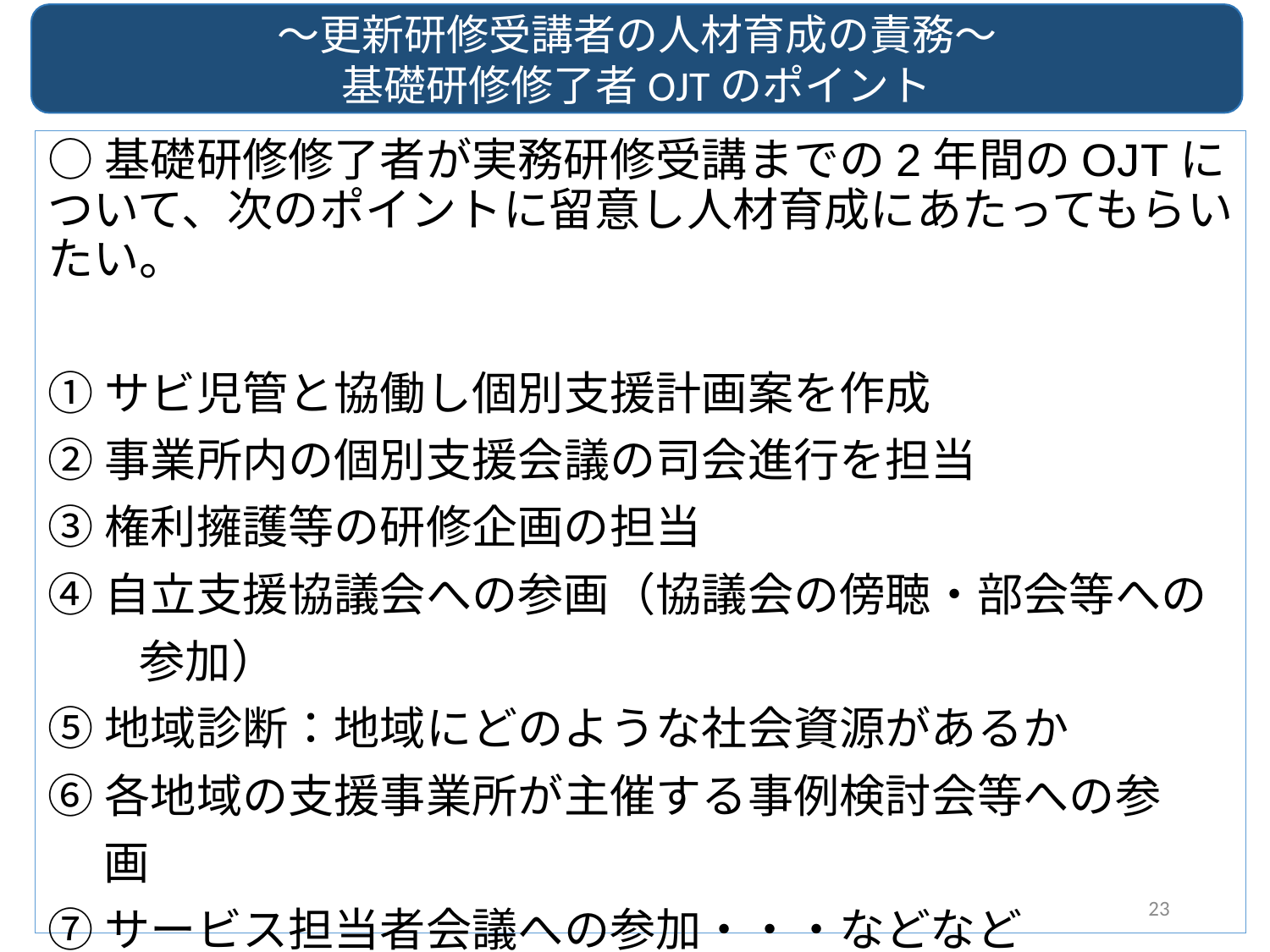

～更新研修受講者の人材育成の責務～
基礎研修修了者OJTのポイント
○基礎研修修了者が実務研修受講までの2年間のOJTについて、次のポイントに留意し人材育成にあたってもらいたい。

①サビ児管と協働し個別支援計画案を作成
②事業所内の個別支援会議の司会進行を担当
③権利擁護等の研修企画の担当
④自立支援協議会への参画（協議会の傍聴・部会等への
　　参加）
⑤地域診断：地域にどのような社会資源があるか
⑥各地域の支援事業所が主催する事例検討会等への参
　 画
⑦サービス担当者会議への参加・・・などなど
23